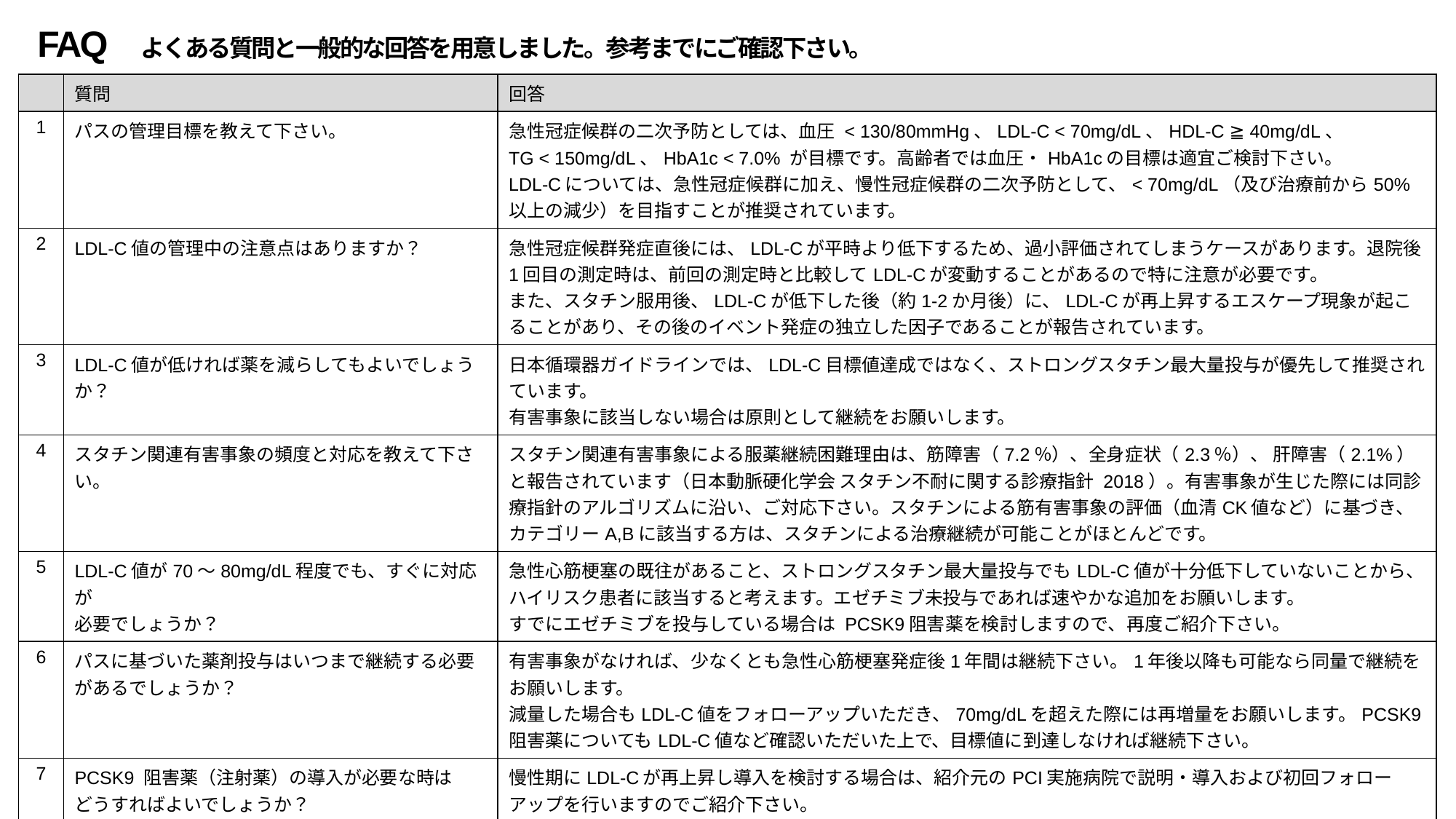

FAQ   よくある質問と一般的な回答を用意しました。参考までにご確認下さい。
|  | 質問 | 回答 |
| --- | --- | --- |
| 1 | パスの管理目標を教えて下さい。 | 急性冠症候群の二次予防としては、血圧 < 130/80mmHg、LDL-C < 70mg/dL、HDL-C ≧ 40mg/dL、 TG < 150mg/dL、HbA1c < 7.0% が目標です。高齢者では血圧・HbA1cの目標は適宜ご検討下さい。 LDL-Cについては、急性冠症候群に加え、慢性冠症候群の二次予防として、< 70mg/dL（及び治療前から50%以上の減少）を目指すことが推奨されています。 |
| 2 | LDL-C値の管理中の注意点はありますか？ | 急性冠症候群発症直後には、LDL-Cが平時より低下するため、過小評価されてしまうケースがあります。退院後1回目の測定時は、前回の測定時と比較してLDL-Cが変動することがあるので特に注意が必要です。 また、スタチン服用後、LDL-Cが低下した後（約1-2か月後）に、LDL-Cが再上昇するエスケープ現象が起こることがあり、その後のイベント発症の独立した因子であることが報告されています。 |
| 3 | LDL-C値が低ければ薬を減らしてもよいでしょうか？ | 日本循環器ガイドラインでは、LDL-C目標値達成ではなく、ストロングスタチン最大量投与が優先して推奨されています。 有害事象に該当しない場合は原則として継続をお願いします。 |
| 4 | スタチン関連有害事象の頻度と対応を教えて下さい。 | スタチン関連有害事象による服薬継続困難理由は、筋障害（7.2％）、全身症状（2.3％）、 肝障害（2.1%）と報告されています（日本動脈硬化学会 スタチン不耐に関する診療指針 2018）。有害事象が生じた際には同診療指針のアルゴリズムに沿い、ご対応下さい。スタチンによる筋有害事象の評価（血清CK値など）に基づき、カテゴリーA,Bに該当する方は、スタチンによる治療継続が可能ことがほとんどです。 |
| 5 | LDL-C値が70〜80mg/dL程度でも、すぐに対応が 必要でしょうか？ | 急性心筋梗塞の既往があること、ストロングスタチン最大量投与でもLDL-C値が十分低下していないことから、ハイリスク患者に該当すると考えます。エゼチミブ未投与であれば速やかな追加をお願いします。 すでにエゼチミブを投与している場合は PCSK9阻害薬を検討しますので、再度ご紹介下さい。 |
| 6 | パスに基づいた薬剤投与はいつまで継続する必要があるでしょうか？ | 有害事象がなければ、少なくとも急性心筋梗塞発症後1年間は継続下さい。1年後以降も可能なら同量で継続をお願いします。 減量した場合もLDL-C値をフォローアップいただき、70mg/dLを超えた際には再増量をお願いします。PCSK9阻害薬についてもLDL-C値など確認いただいた上で、目標値に到達しなければ継続下さい。 |
| 7 | PCSK9 阻害薬（注射薬）の導入が必要な時は どうすればよいでしょうか？ | 慢性期にLDL-Cが再上昇し導入を検討する場合は、紹介元のPCI実施病院で説明・導入および初回フォローアップを行いますのでご紹介下さい。 エボロクマブ（レパーサ）の薬価は、3割負担の場合、15,000円/月程度が目安です。高額療養費制度に該当する方は、最大で 8,000円/回の自己負担に抑えることができます（70歳以上・住民税非課税世帯の場合）。 インクリシラン（レクビオ）の薬価は、3割負担の場合、投与1年目は 33,000円/月換算（年３回投与）、２年目以降は 22,000円/月換算（年２回投与）が目安です（74歳以下・年収770万円～、75歳以上・課税所得380万円～の場合）。高額療養費制度に該当する方は、1,500～20,000 円/月換算の自己負担に抑えることができます（前記区分以外の場合 ※年齢・所得によって違いあり）。 |